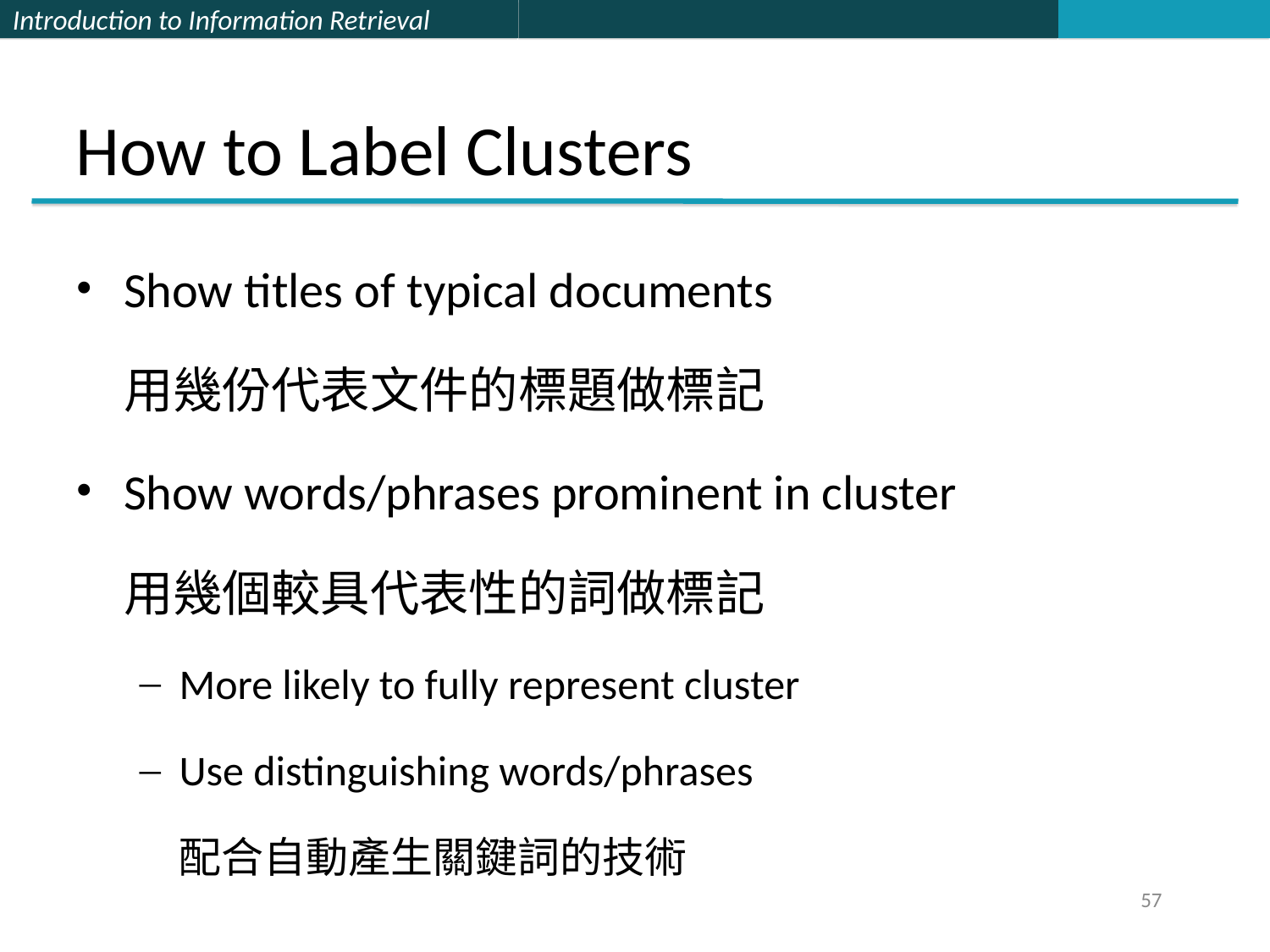

# How to Label Clusters
Show titles of typical documents
	用幾份代表文件的標題做標記
Show words/phrases prominent in cluster
	用幾個較具代表性的詞做標記
More likely to fully represent cluster
Use distinguishing words/phrases
	配合自動產生關鍵詞的技術
57